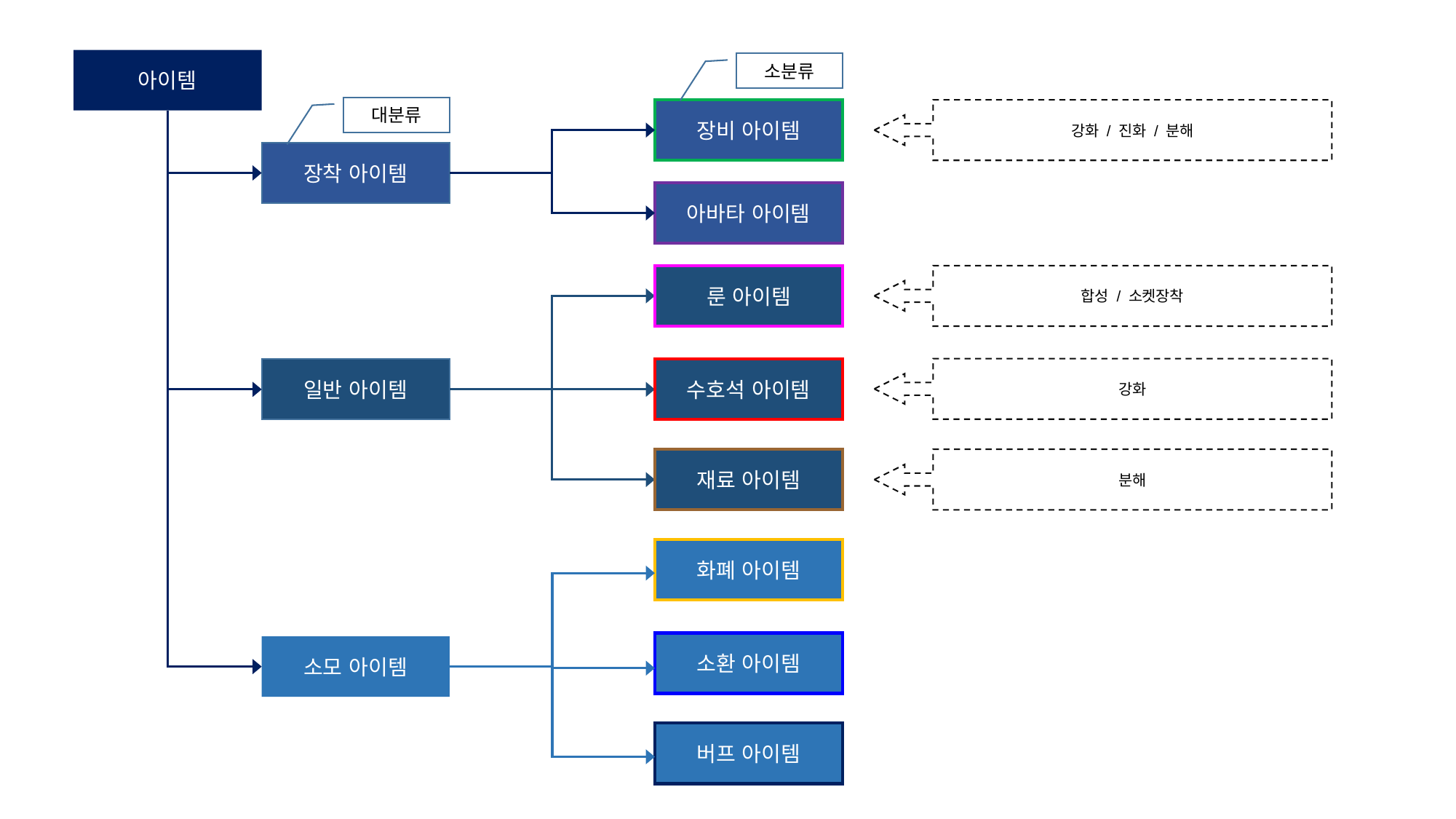

아이템
소분류
대분류
장비 아이템
강화 / 진화 / 분해
장착 아이템
아바타 아이템
룬 아이템
합성 / 소켓장착
강화
일반 아이템
수호석 아이템
재료 아이템
분해
화폐 아이템
소환 아이템
소모 아이템
버프 아이템